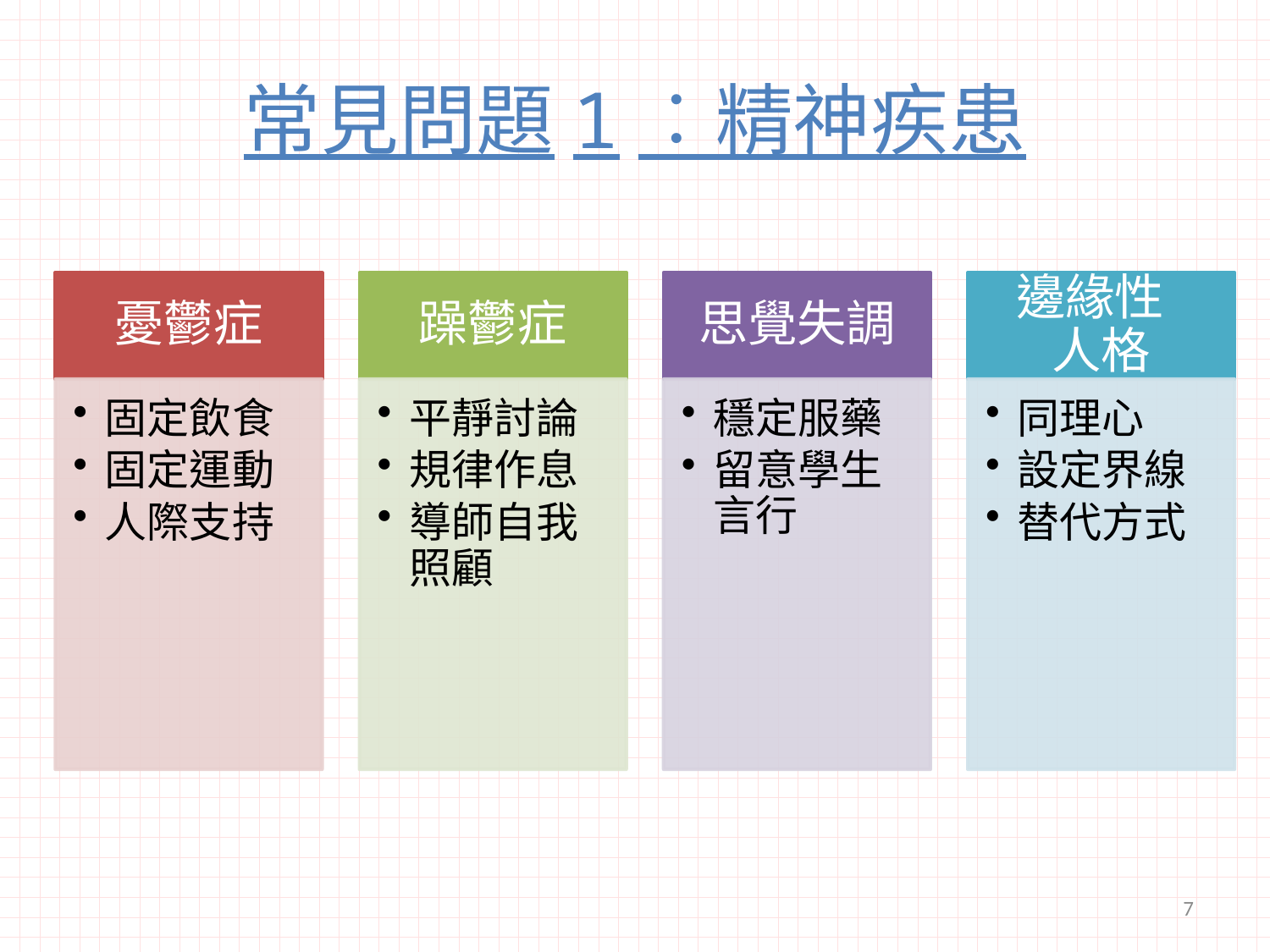

# 常見問題1︰精神疾患
憂鬱症
固定飲食
固定運動
人際支持
躁鬱症
平靜討論
規律作息
導師自我照顧
思覺失調
穩定服藥
留意學生言行
邊緣性   人格
同理心
設定界線
替代方式
7